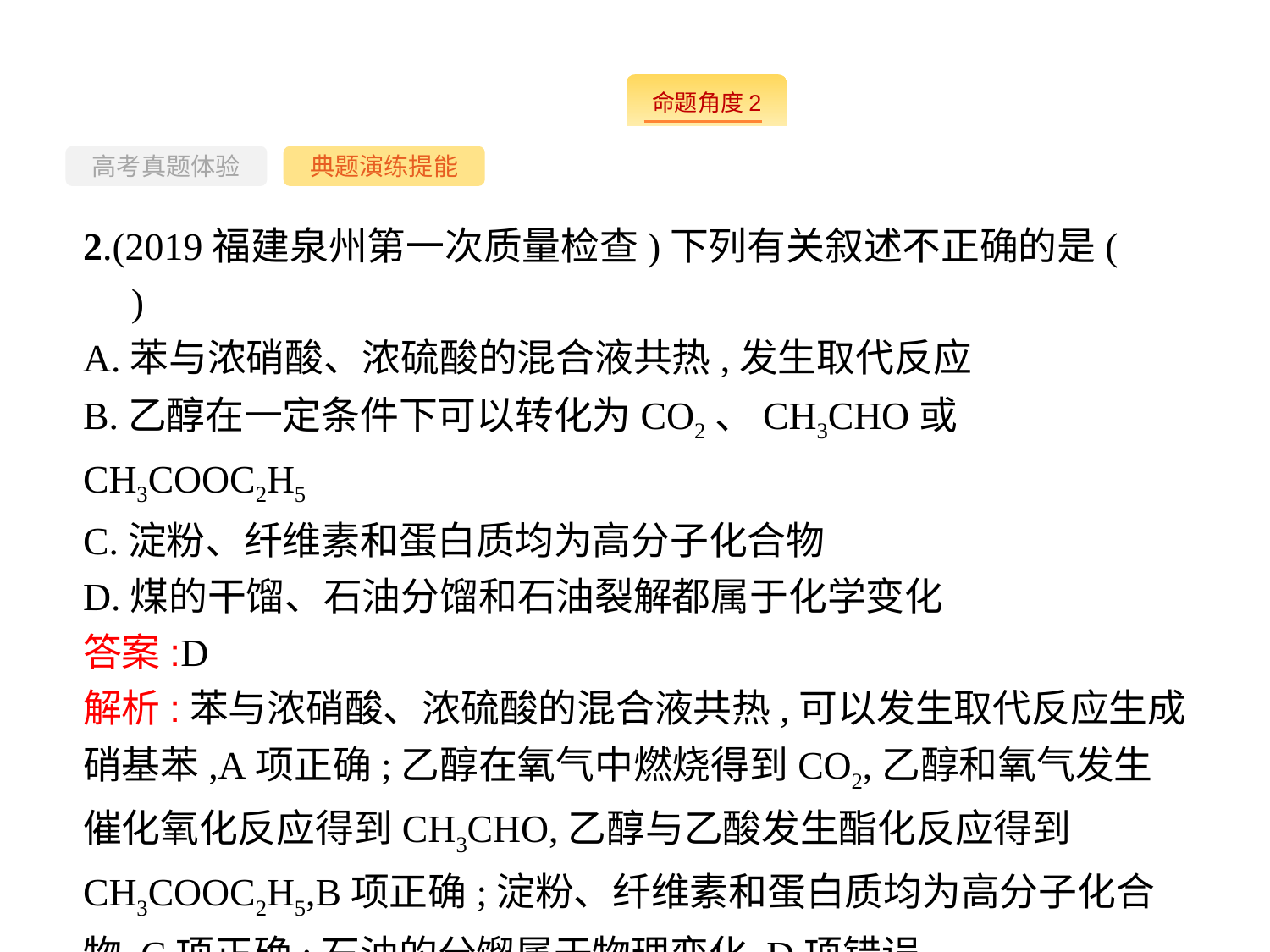

-30-
高考真题体验
典题演练提能
2.(2019福建泉州第一次质量检查)下列有关叙述不正确的是(　　)
A.苯与浓硝酸、浓硫酸的混合液共热,发生取代反应
B.乙醇在一定条件下可以转化为CO2、CH3CHO或CH3COOC2H5
C.淀粉、纤维素和蛋白质均为高分子化合物
D.煤的干馏、石油分馏和石油裂解都属于化学变化
答案:D
解析:苯与浓硝酸、浓硫酸的混合液共热,可以发生取代反应生成硝基苯,A项正确;乙醇在氧气中燃烧得到CO2,乙醇和氧气发生催化氧化反应得到CH3CHO,乙醇与乙酸发生酯化反应得到CH3COOC2H5,B项正确;淀粉、纤维素和蛋白质均为高分子化合物,C项正确;石油的分馏属于物理变化,D项错误。